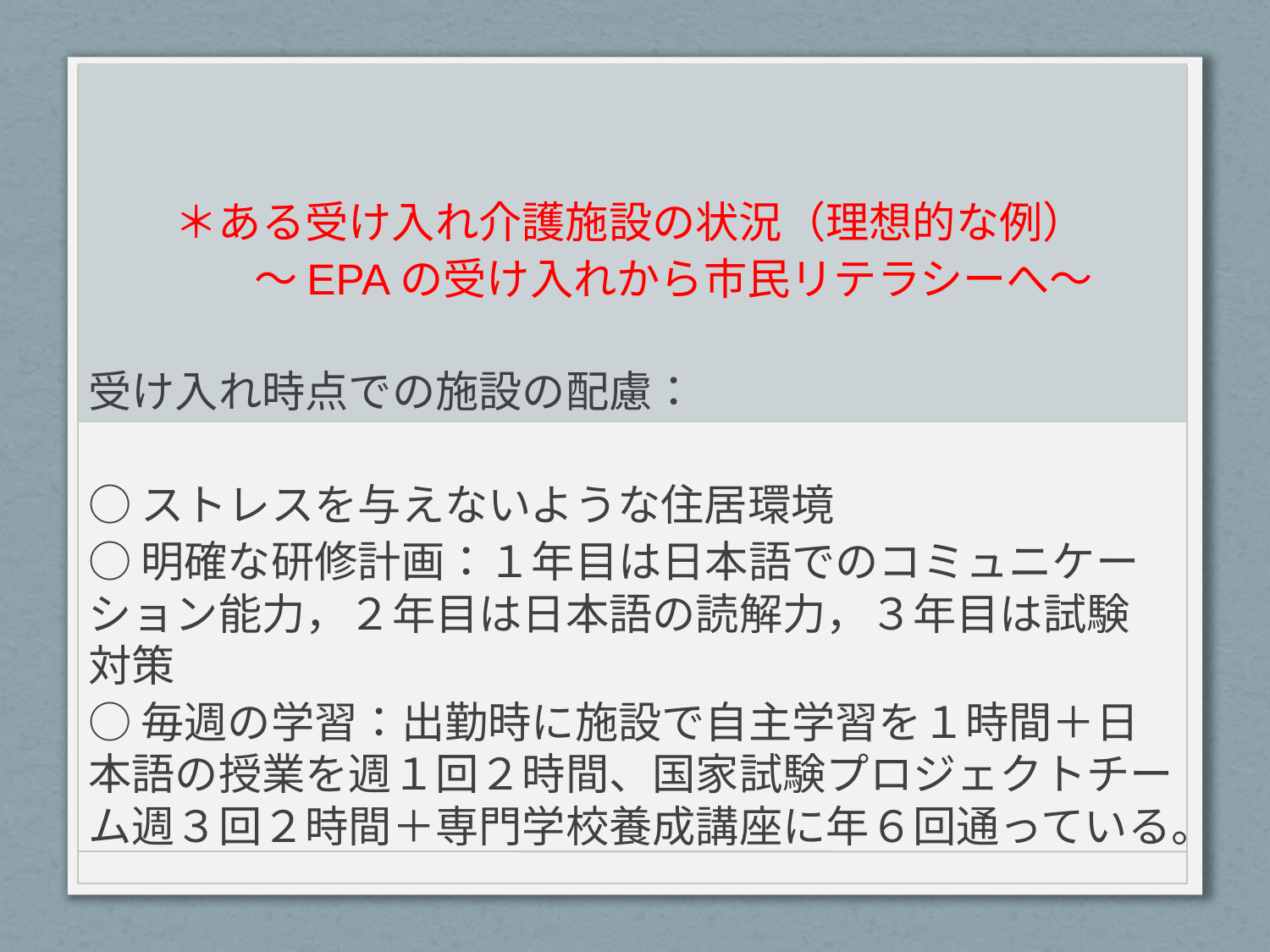

#
＊ある受け入れ介護施設の状況（理想的な例）
　　〜EPAの受け入れから市民リテラシーへ〜

受け入れ時点での施設の配慮：

○ストレスを与えないような住居環境
○明確な研修計画：１年目は日本語でのコミュニケーション能力，２年目は日本語の読解力，３年目は試験対策
○毎週の学習：出勤時に施設で自主学習を１時間＋日本語の授業を週１回２時間、国家試験プロジェクトチーム週３回２時間＋専門学校養成講座に年６回通っている。